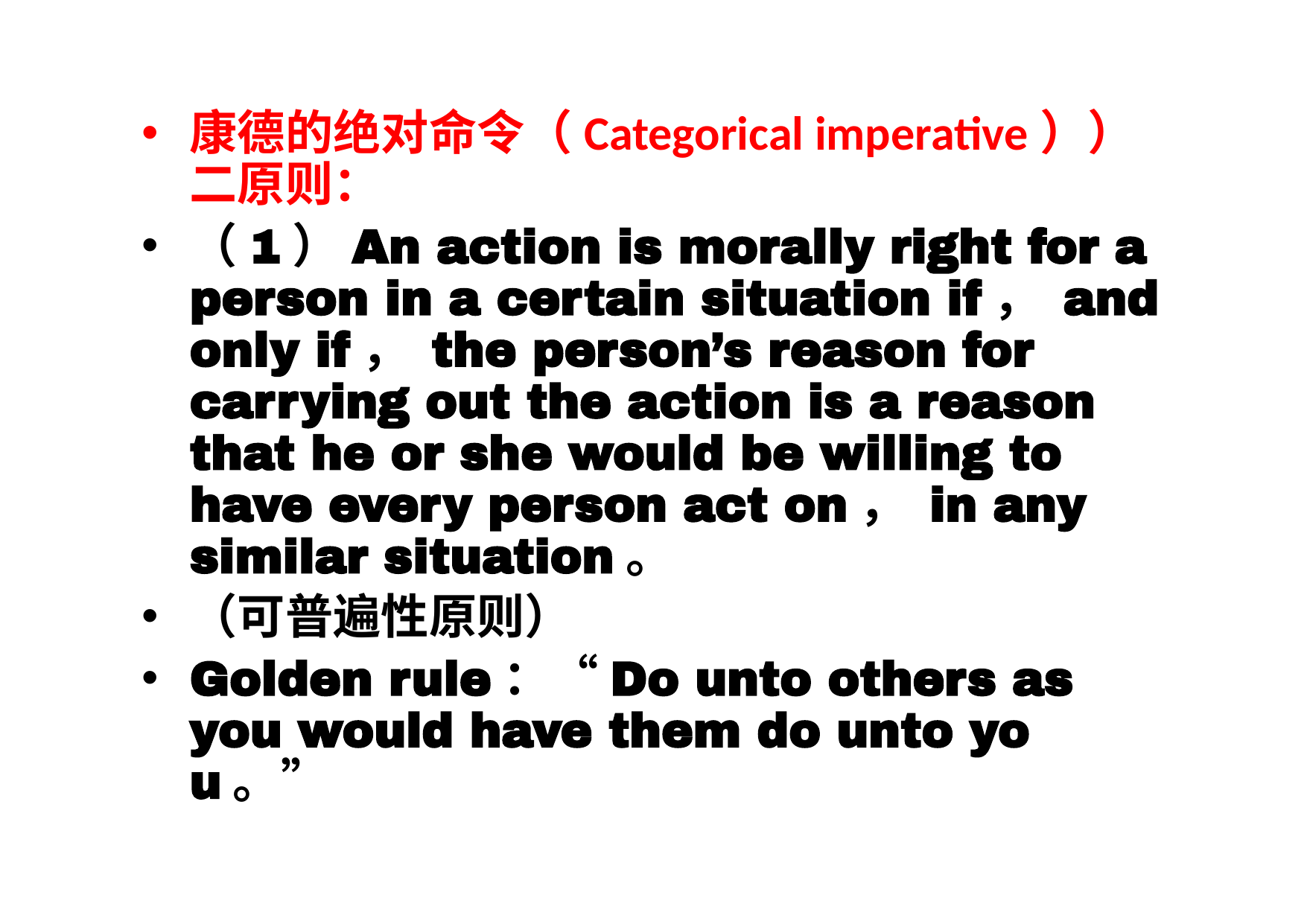

康德的绝对命令（Categorical imperative））二原则：
（1）An action is morally right for a person in a certain situation if， and only if， the person’s reason for carrying out the action is a reason that he or she would be willing to have every person act on， in any similar situation。
（可普遍性原则）
Golden rule：“Do unto others as you would have them do unto you。”